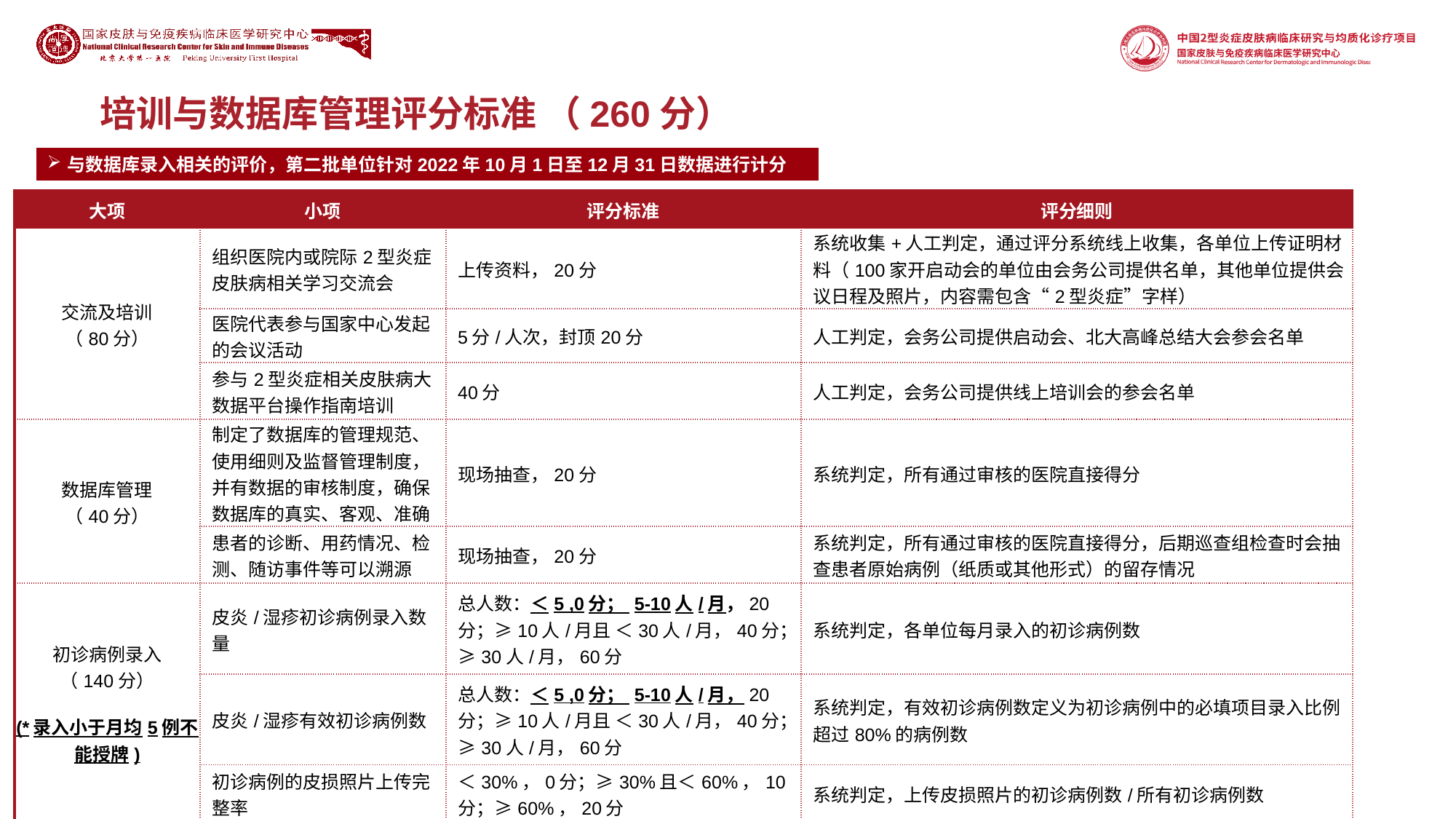

# 培训与数据库管理评分标准 （260分）
与数据库录入相关的评价，第二批单位针对2022年10月1日至12月31日数据进行计分
| 大项 | 小项 | 评分标准 | 评分细则 |
| --- | --- | --- | --- |
| 交流及培训 （80分） | 组织医院内或院际2型炎症皮肤病相关学习交流会 | 上传资料，20分 | 系统收集+人工判定，通过评分系统线上收集，各单位上传证明材料（100家开启动会的单位由会务公司提供名单，其他单位提供会议日程及照片，内容需包含“2型炎症”字样） |
|  | 医院代表参与国家中心发起的会议活动 | 5分/人次，封顶20分 | 人工判定，会务公司提供启动会、北大高峰总结大会参会名单 |
|  | 参与2型炎症相关皮肤病大数据平台操作指南培训 | 40分 | 人工判定，会务公司提供线上培训会的参会名单 |
| 数据库管理 （40分） | 制定了数据库的管理规范、使用细则及监督管理制度，并有数据的审核制度，确保数据库的真实、客观、准确 | 现场抽查，20分 | 系统判定，所有通过审核的医院直接得分 |
|  | 患者的诊断、用药情况、检测、随访事件等可以溯源 | 现场抽查，20分 | 系统判定，所有通过审核的医院直接得分，后期巡查组检查时会抽查患者原始病例（纸质或其他形式）的留存情况 |
| 初诊病例录入 （140分） (\*录入小于月均5例不能授牌) | 皮炎/湿疹初诊病例录入数量 | 总人数：＜5 ,0分； 5-10人/月，20分；≥10人/月且 ＜30人/月，40分；≥30人/月，60分 | 系统判定，各单位每月录入的初诊病例数 |
|  | 皮炎/湿疹有效初诊病例数 | 总人数：＜5 ,0分； 5-10人/月，20分；≥10人/月且 ＜30人/月，40分；≥30人/月，60分 | 系统判定，有效初诊病例数定义为初诊病例中的必填项目录入比例超过80%的病例数 |
|  | 初诊病例的皮损照片上传完整率 | ＜30%，0分；≥30%且＜60%，10分；≥60%，20分 | 系统判定，上传皮损照片的初诊病例数/所有初诊病例数 |